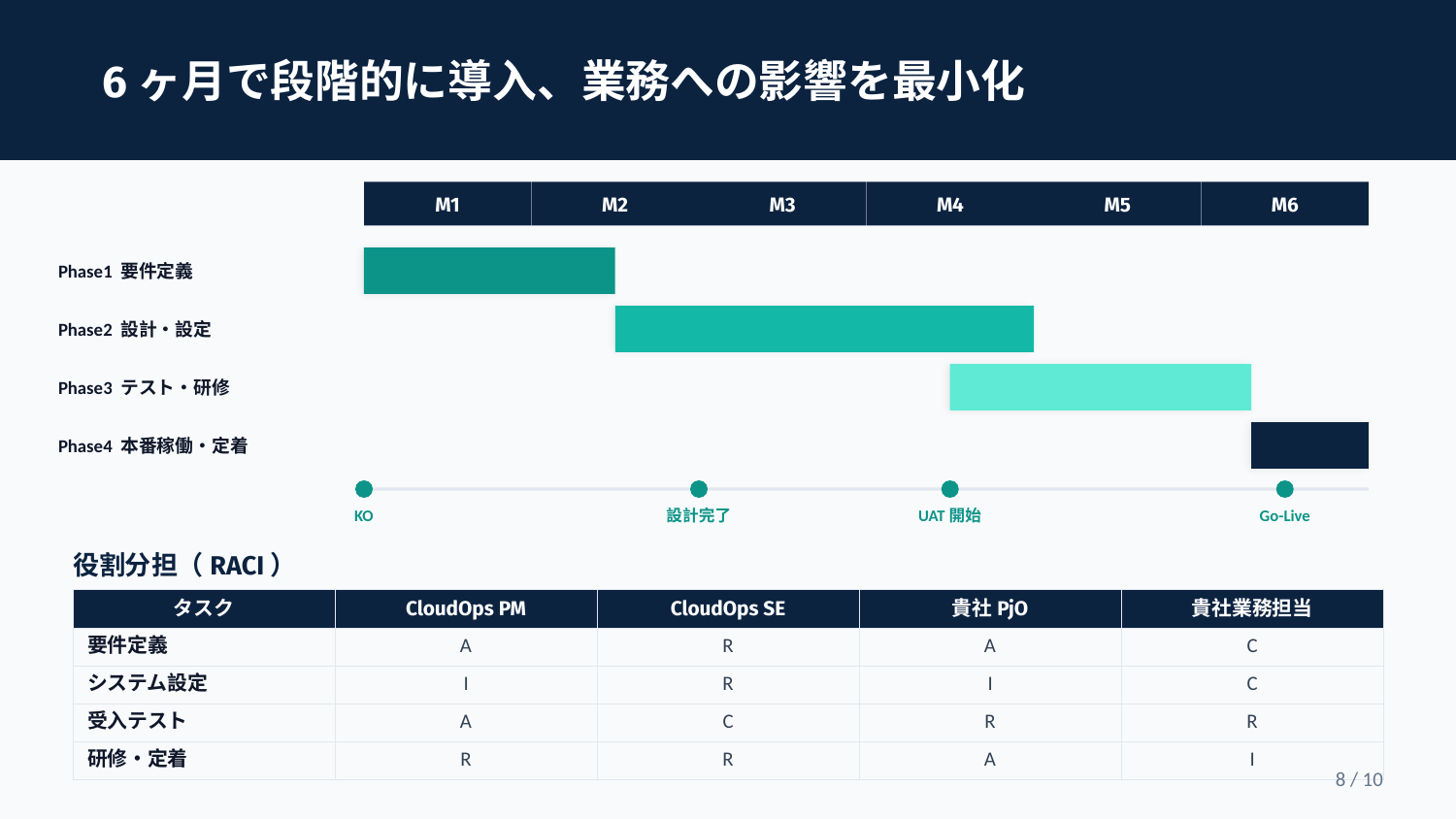

6ヶ月で段階的に導入、業務への影響を最小化

M1

M2

M3

M4

M5

M6
Phase1 要件定義

Phase2 設計・設定

Phase3 テスト・研修

Phase4 本番稼働・定着

KO
設計完了
UAT開始
Go-Live
役割分担（RACI）
| タスク | CloudOps PM | CloudOps SE | 貴社PjO | 貴社業務担当 |
| --- | --- | --- | --- | --- |
| 要件定義 | A | R | A | C |
| システム設定 | I | R | I | C |
| 受入テスト | A | C | R | R |
| 研修・定着 | R | R | A | I |
8 / 10